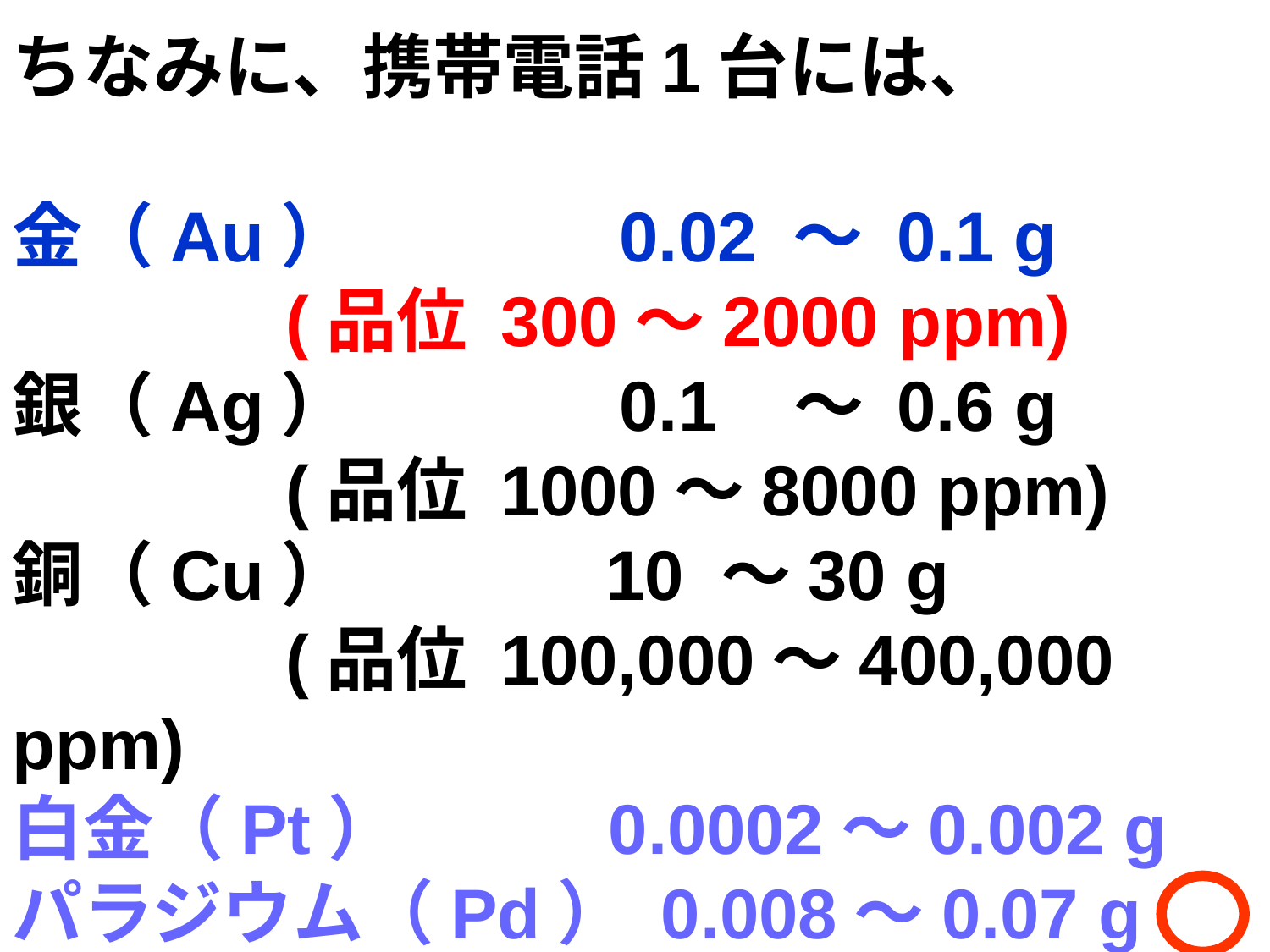

ちなみに、携帯電話1台には、

金（Au）	             0.02 ～ 0.1 g
		 (品位 300～2000 ppm)
銀（Ag）	             0.1   ～ 0.6 g
		 (品位 1000～8000 ppm)
銅（Cu）　　      10 ～30 g
		 (品位 100,000～400,000 ppm)
白金（Pt）            0.0002～0.002 g
パラジウム（Pd） 0.008～0.07 g